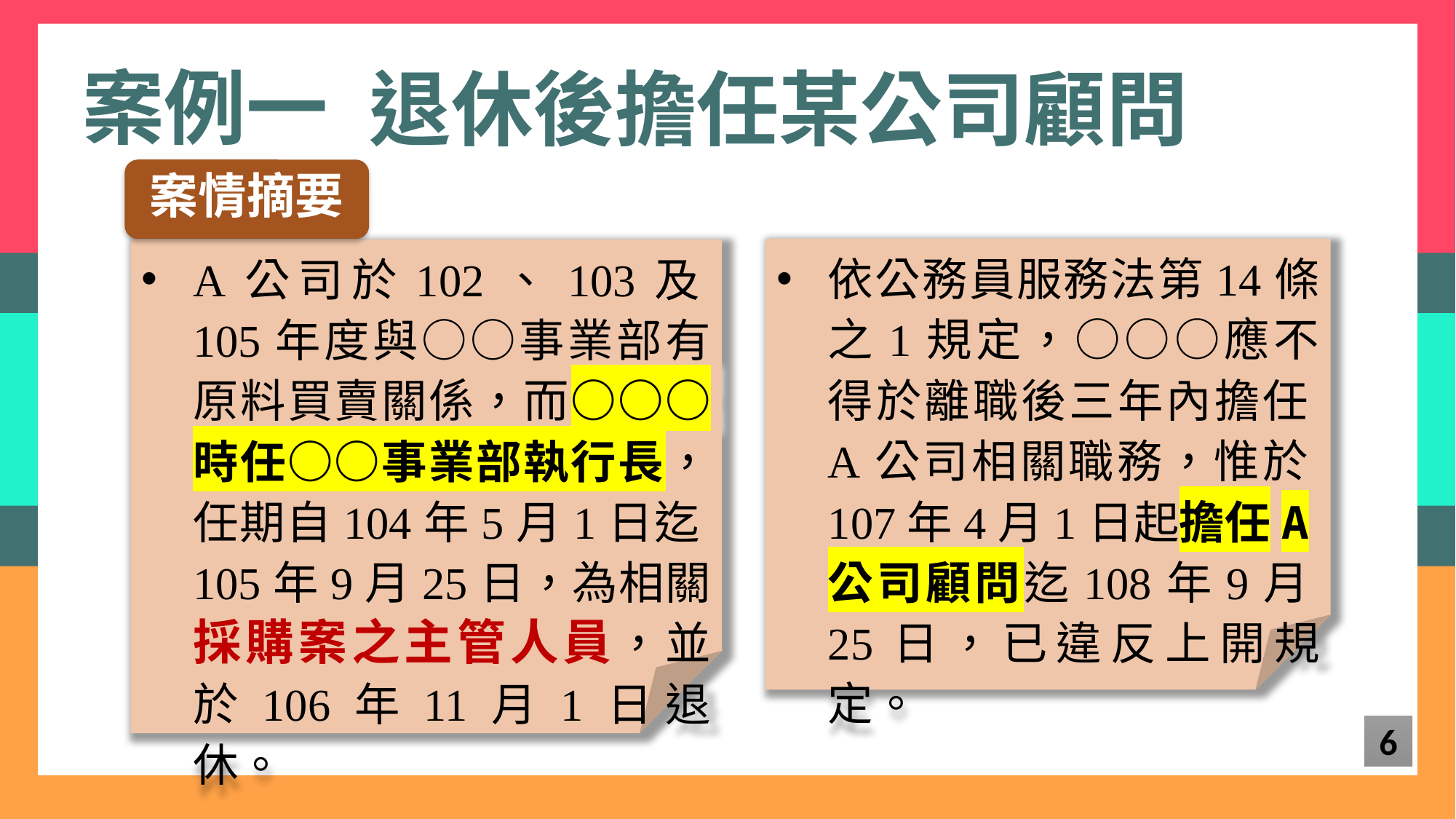

案例一
退休後擔任某公司顧問
案情摘要
依公務員服務法第14條之1規定，○○○應不得於離職後三年內擔任A公司相關職務，惟於107年4月1日起擔任A公司顧問迄108年9月25日，已違反上開規定。

A公司於102、103及105年度與○○事業部有原料買賣關係，而○○○時任○○事業部執行長，任期自104年5月1日迄105年9月25日，為相關採購案之主管人員，並於106年11月1日退休。

6